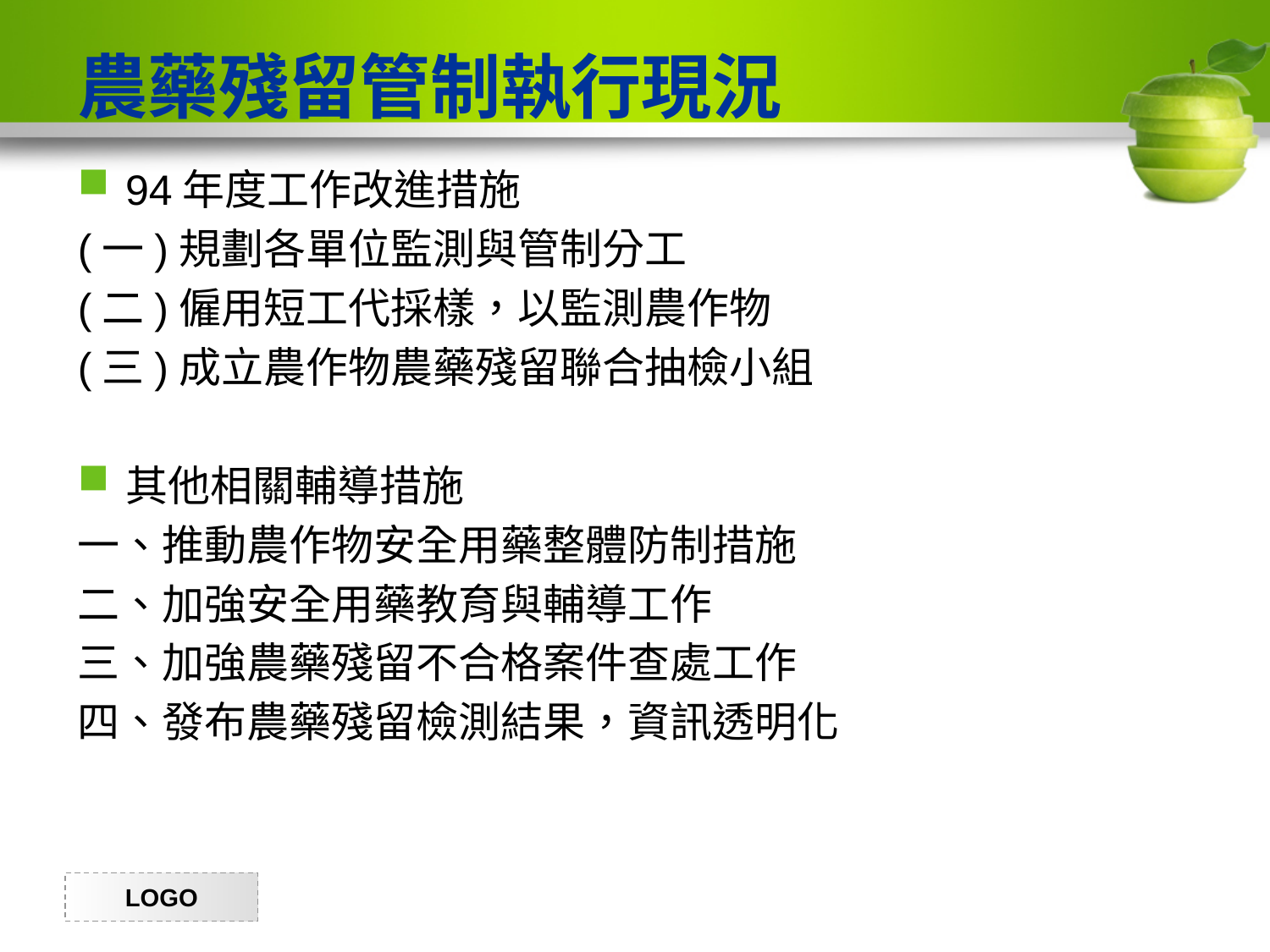

# 農藥殘留管制執行現況
94年度工作改進措施
(一)規劃各單位監測與管制分工
(二)僱用短工代採樣，以監測農作物
(三)成立農作物農藥殘留聯合抽檢小組

其他相關輔導措施
一、推動農作物安全用藥整體防制措施
二、加強安全用藥教育與輔導工作
三、加強農藥殘留不合格案件查處工作
四、發布農藥殘留檢測結果，資訊透明化